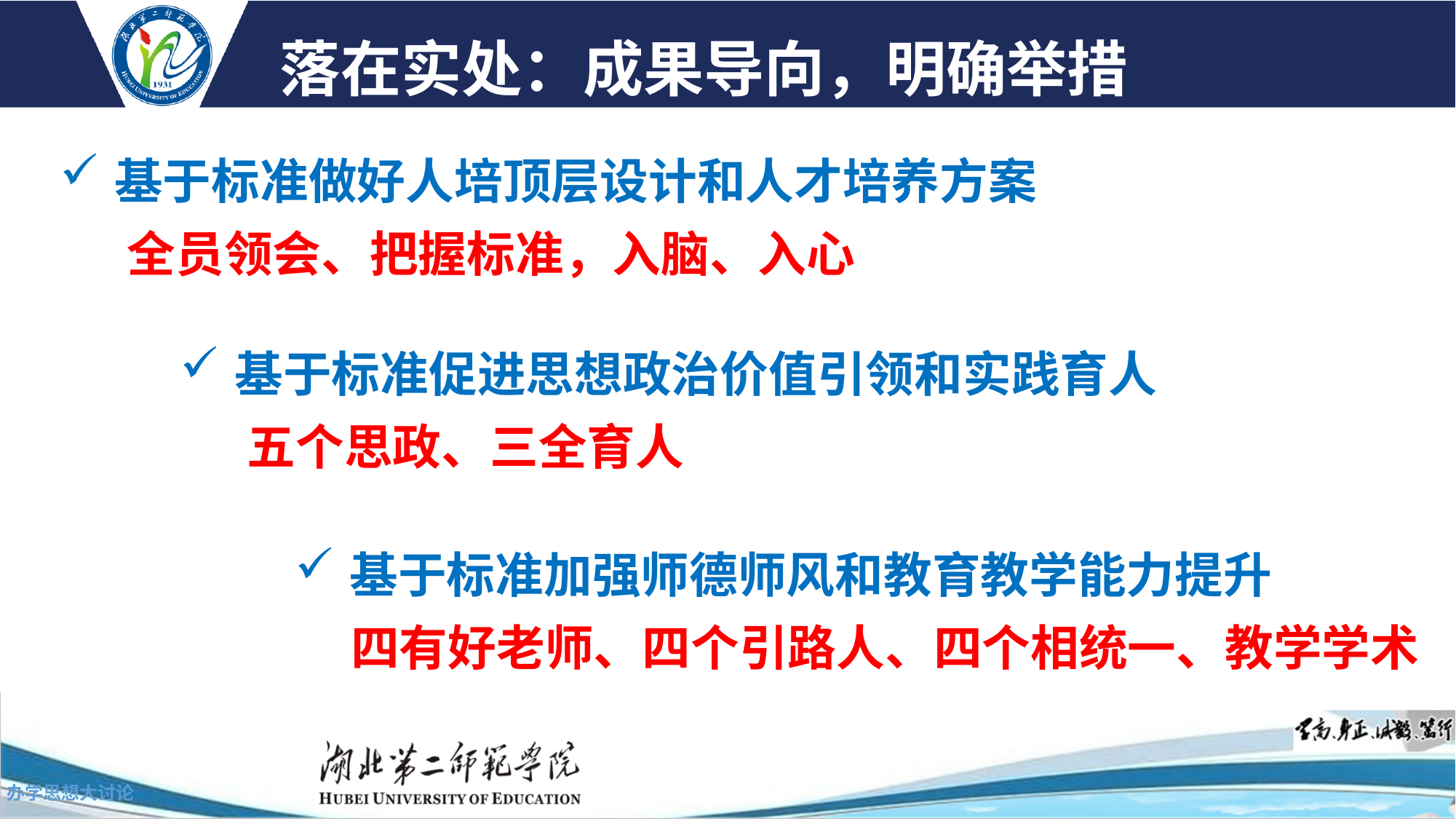

落在实处：成果导向，明确举措
基于标准做好人培顶层设计和人才培养方案
     全员领会、把握标准，入脑、入心
基于标准促进思想政治价值引领和实践育人
     五个思政、三全育人
基于标准加强师德师风和教育教学能力提升
    四有好老师、四个引路人、四个相统一、教学学术